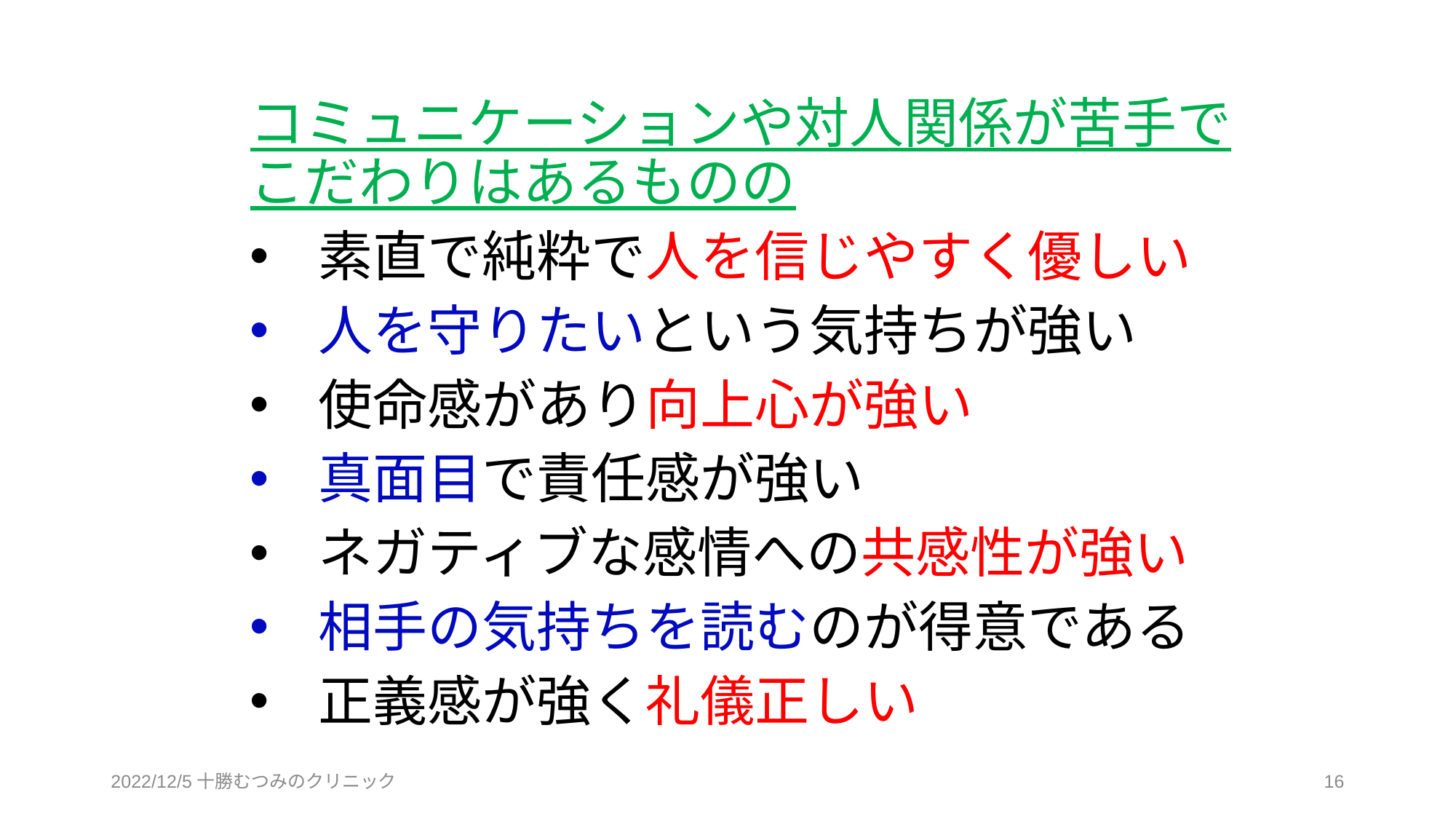

コミュニケーションや対人関係が苦手で
こだわりはあるものの
素直で純粋で人を信じやすく優しい
人を守りたいという気持ちが強い
使命感があり向上心が強い
真面目で責任感が強い
ネガティブな感情への共感性が強い
相手の気持ちを読むのが得意である
正義感が強く礼儀正しい

2022/12/5十勝むつみのクリニック
16